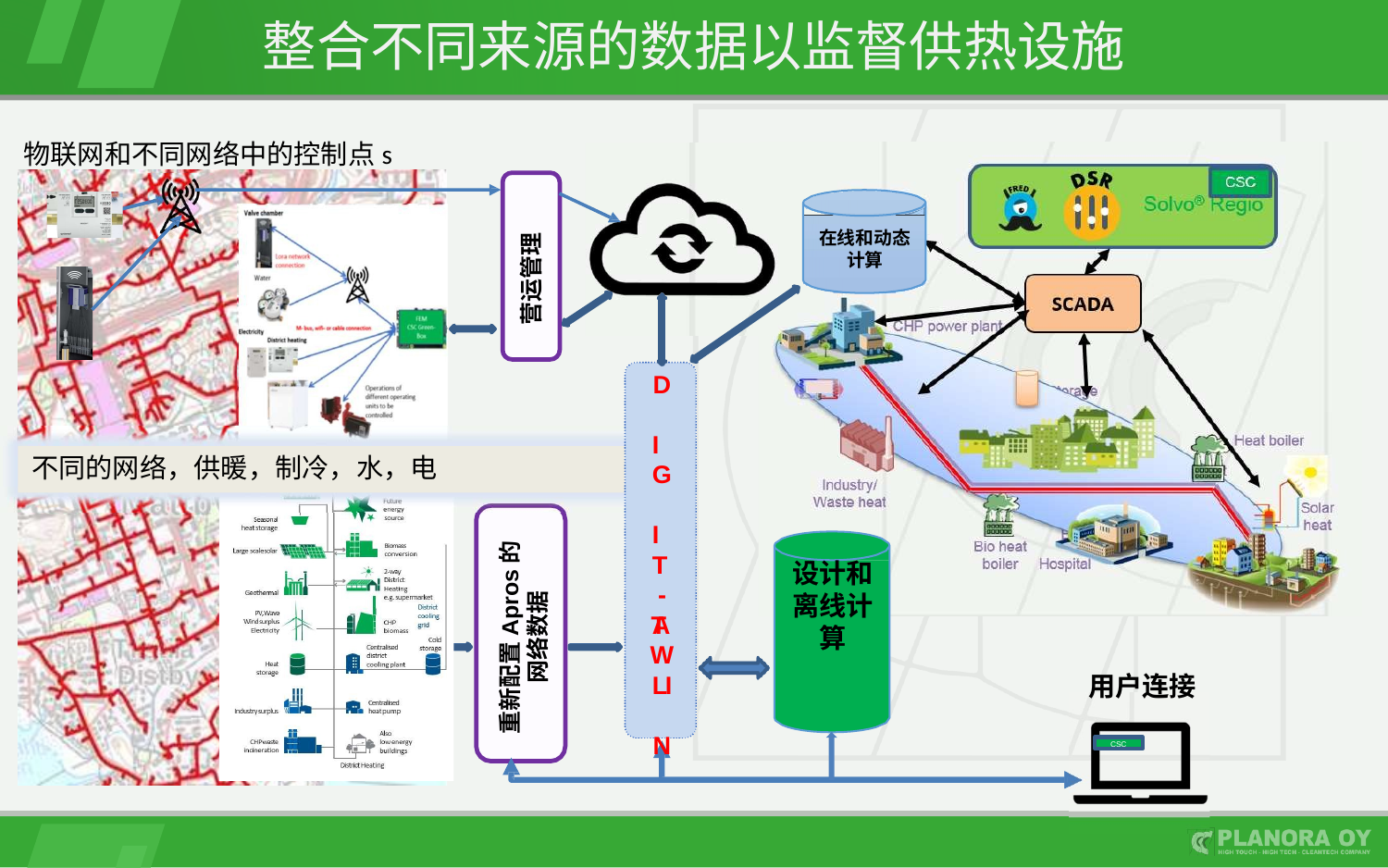

# 整合不同来源的数据以监督供热设施
物联网和不同网络中的控制点s

营运管理

在线和动态计算

D   I  G   I  T  A  L

不同的网络，供暖，制冷，水，电

重新配置Apros的网络数据

设计和离线计算
-
T  W   I  N

用户连接

CSC